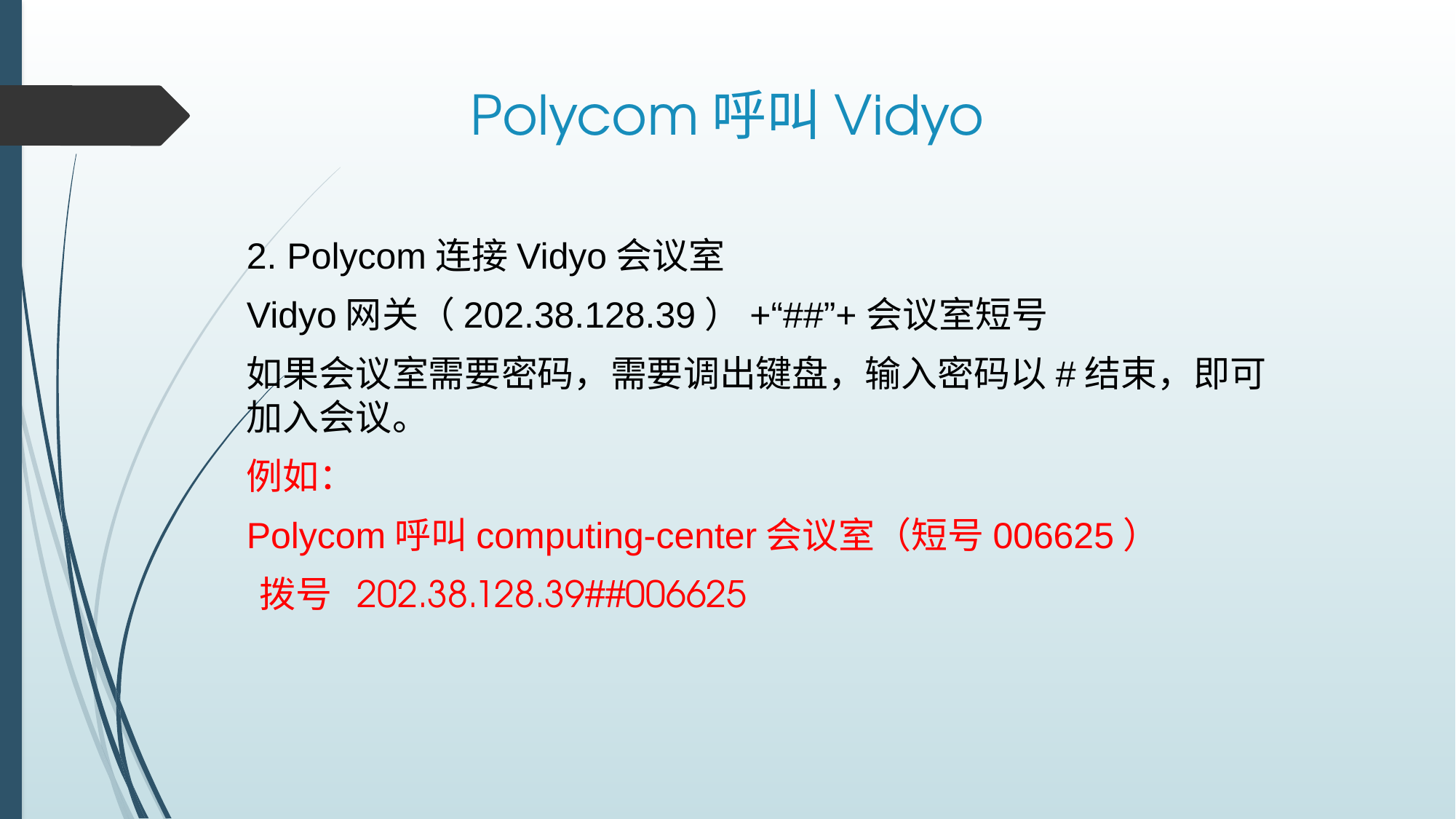

# Polycom呼叫Vidyo
2. Polycom连接Vidyo会议室
Vidyo网关（202.38.128.39）+“##”+会议室短号
如果会议室需要密码，需要调出键盘，输入密码以#结束，即可加入会议。
例如：
Polycom呼叫computing-center会议室（短号006625）
 拨号  202.38.128.39##006625